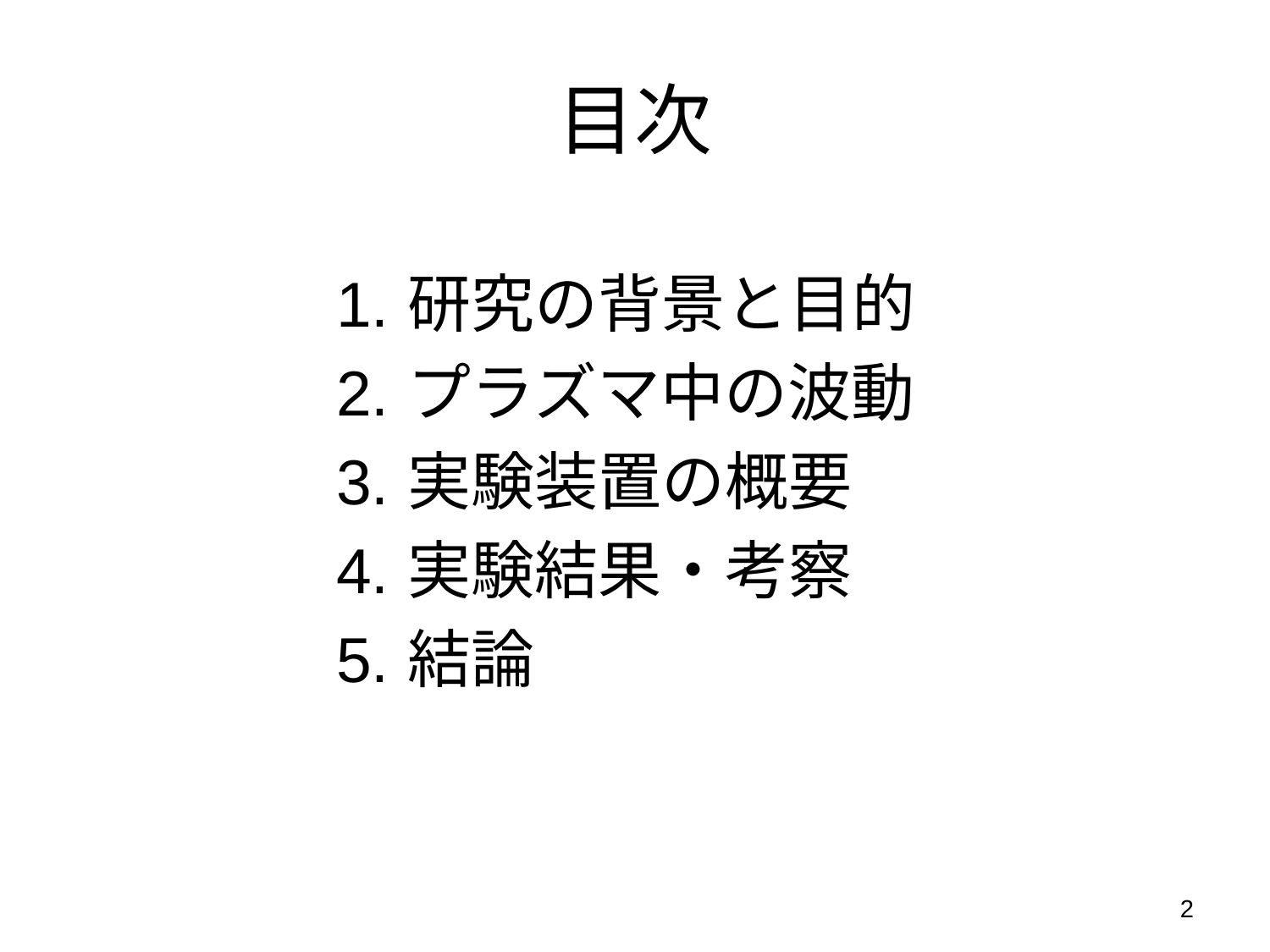

# 目次
研究の背景と目的
プラズマ中の波動
実験装置の概要
実験結果・考察
結論
2